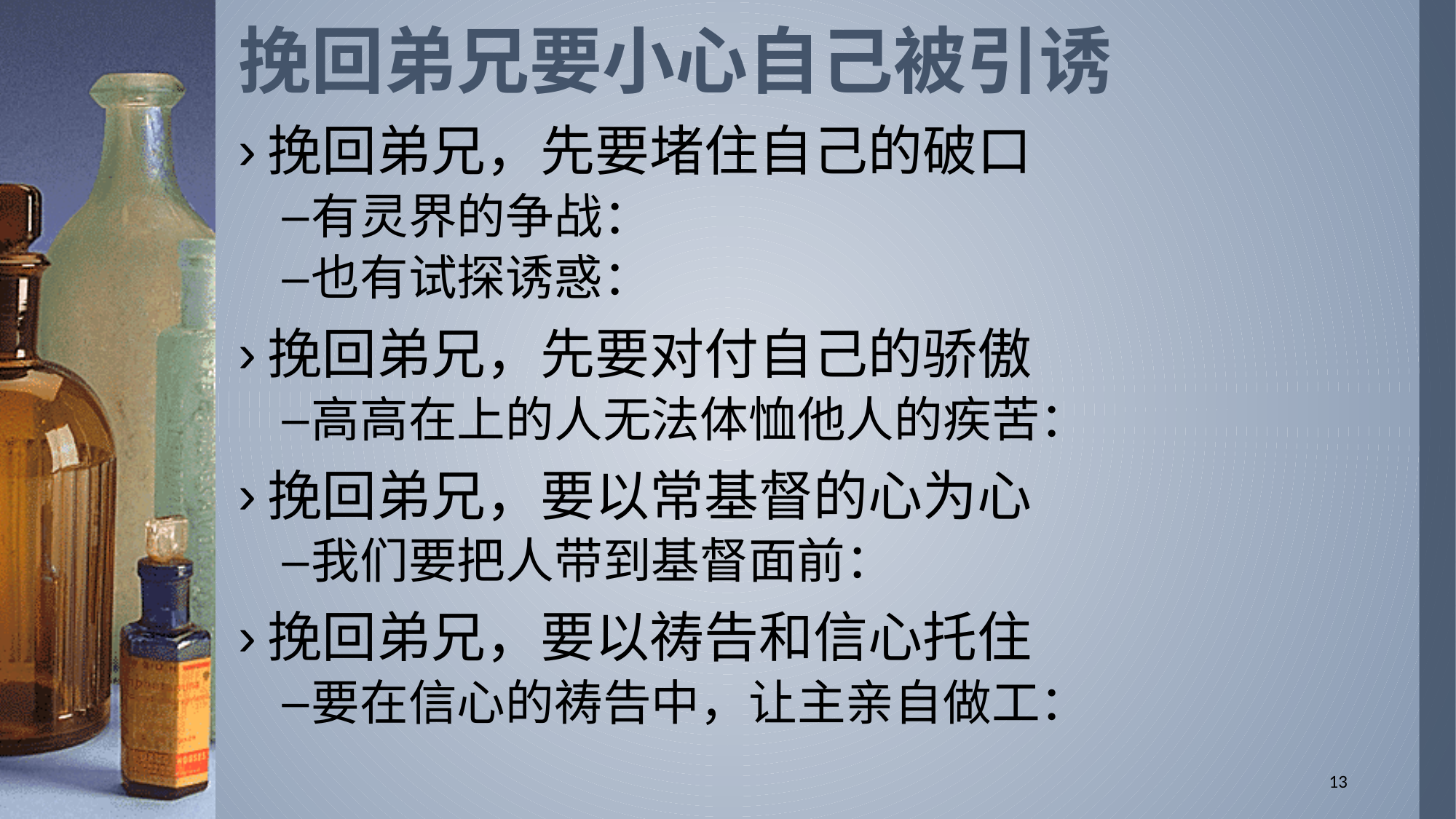

# 挽回弟兄要小心自己被引诱
挽回弟兄，先要堵住自己的破口
有灵界的争战：
也有试探诱惑：
挽回弟兄，先要对付自己的骄傲
高高在上的人无法体恤他人的疾苦：
挽回弟兄，要以常基督的心为心
我们要把人带到基督面前：
挽回弟兄，要以祷告和信心托住
要在信心的祷告中，让主亲自做工：
13